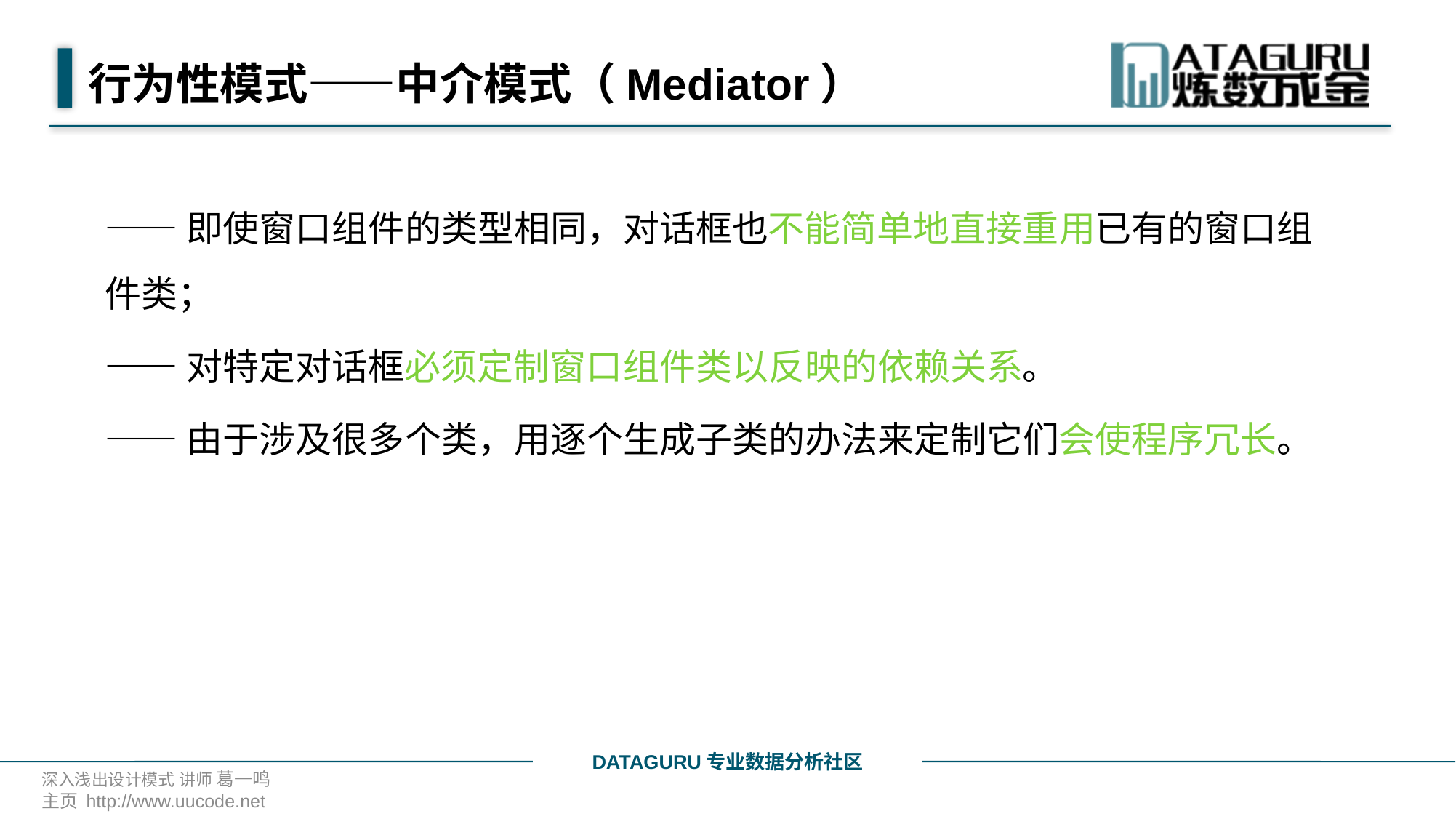

# 行为性模式——中介模式（Mediator）
——即使窗口组件的类型相同，对话框也不能简单地直接重用已有的窗口组件类；
——对特定对话框必须定制窗口组件类以反映的依赖关系。
——由于涉及很多个类，用逐个生成子类的办法来定制它们会使程序冗长。